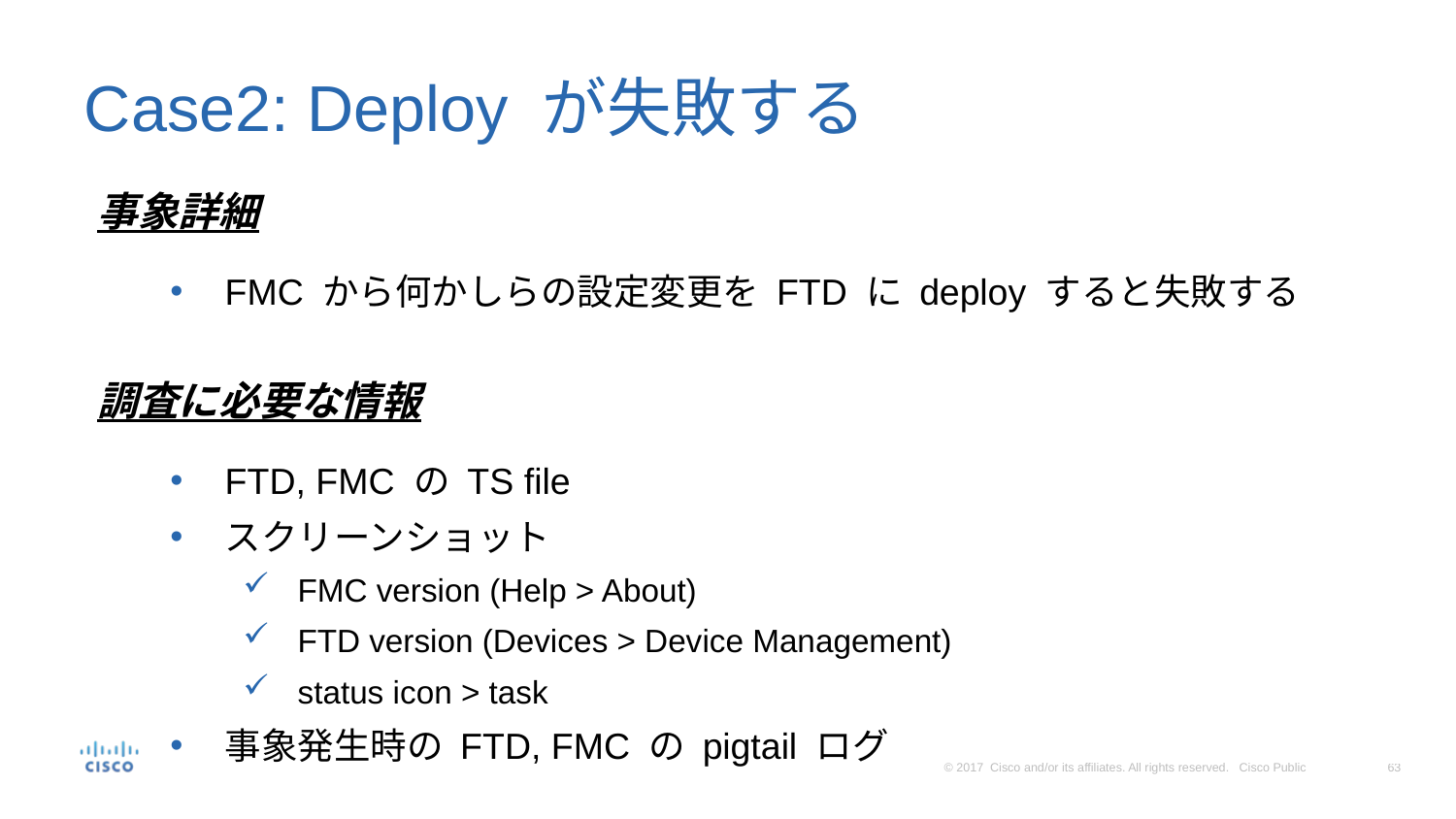

# Case2: Deploy が失敗する
事象詳細
FMC から何かしらの設定変更を FTD に deploy すると失敗する

調査に必要な情報
FTD, FMC の TS file
スクリーンショット
FMC version (Help > About)
FTD version (Devices > Device Management)
status icon > task
事象発生時の FTD, FMC の pigtail ログ